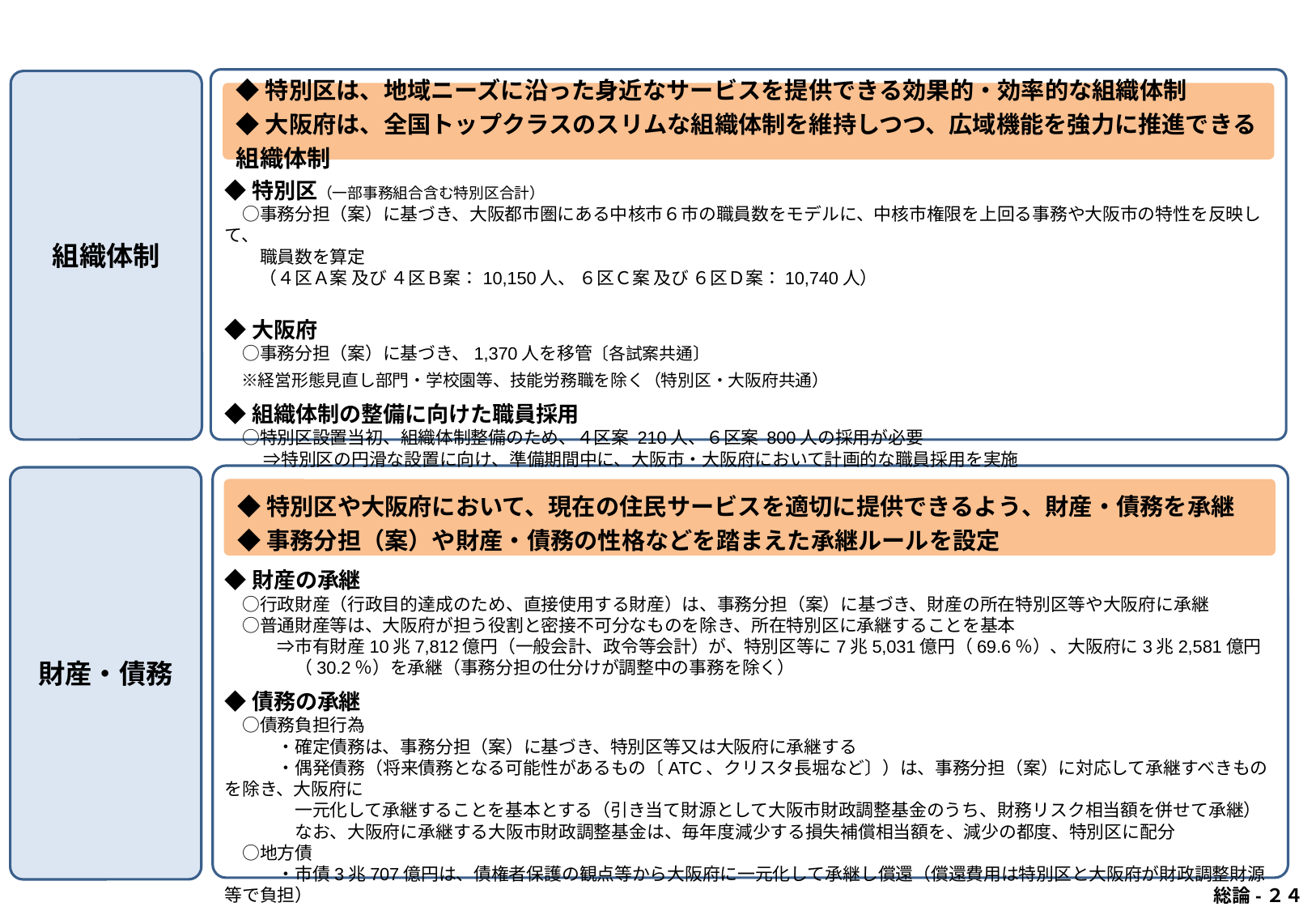

組織体制
◆特別区は、地域ニーズに沿った身近なサービスを提供できる効果的・効率的な組織体制
◆大阪府は、全国トップクラスのスリムな組織体制を維持しつつ、広域機能を強力に推進できる組織体制
◆特別区（一部事務組合含む特別区合計）
　○事務分担（案）に基づき、大阪都市圏にある中核市６市の職員数をモデルに、中核市権限を上回る事務や大阪市の特性を反映して、
　　職員数を算定
　　（４区Ａ案 及び ４区Ｂ案：10,150人、 ６区Ｃ案 及び ６区Ｄ案：10,740人）

◆大阪府
　○事務分担（案）に基づき、1,370人を移管〔各試案共通〕

　※経営形態見直し部門・学校園等、技能労務職を除く（特別区・大阪府共通）

◆組織体制の整備に向けた職員採用
　○特別区設置当初、組織体制整備のため、４区案 210人、６区案 800人の採用が必要
　　 ⇒特別区の円滑な設置に向け、準備期間中に、大阪市・大阪府において計画的な職員採用を実施

財産・債務
◆特別区や大阪府において、現在の住民サービスを適切に提供できるよう、財産・債務を承継
◆事務分担（案）や財産・債務の性格などを踏まえた承継ルールを設定
◆財産の承継
　○行政財産（行政目的達成のため、直接使用する財産）は、事務分担（案）に基づき、財産の所在特別区等や大阪府に承継
　○普通財産等は、大阪府が担う役割と密接不可分なものを除き、所在特別区に承継することを基本
　　　⇒市有財産10兆7,812億円（一般会計、政令等会計）が、特別区等に7兆5,031億円（69.6％）、大阪府に3兆2,581億円
　　　　（30.2％）を承継（事務分担の仕分けが調整中の事務を除く）

◆債務の承継
　○債務負担行為
　　　・確定債務は、事務分担（案）に基づき、特別区等又は大阪府に承継する
　　　・偶発債務（将来債務となる可能性があるもの〔ATC、クリスタ長堀など〕）は、事務分担（案）に対応して承継すべきものを除き、大阪府に
　　　　一元化して承継することを基本とする（引き当て財源として大阪市財政調整基金のうち、財務リスク相当額を併せて承継）
　　　　なお、大阪府に承継する大阪市財政調整基金は、毎年度減少する損失補償相当額を、減少の都度、特別区に配分
　○地方債
　　　・市債3兆707億円は、債権者保護の観点等から大阪府に一元化して承継し償還（償還費用は特別区と大阪府が財政調整財源等で負担）

 総論-２４